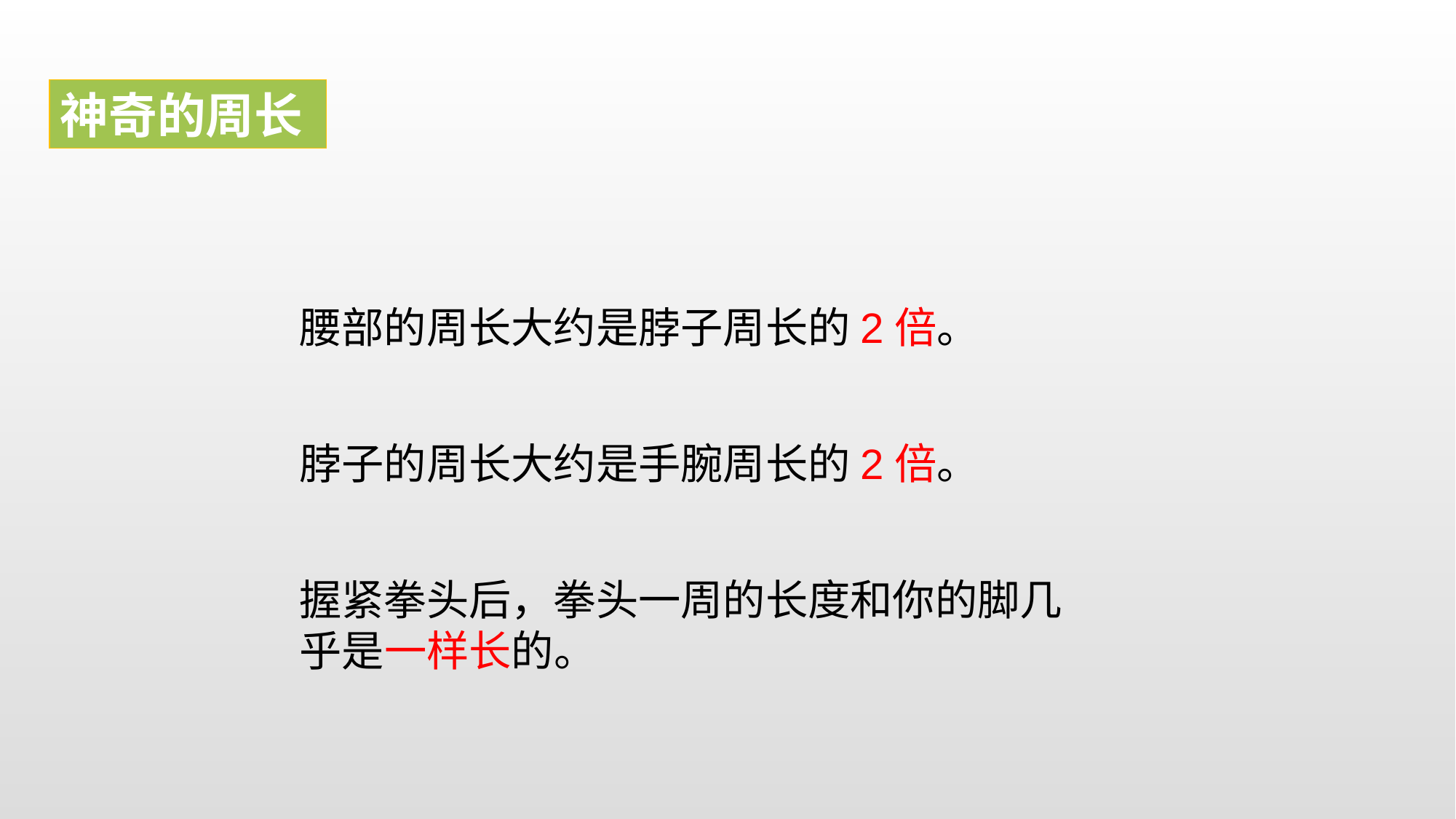

神奇的周长
腰部的周长大约是脖子周长的2倍。
脖子的周长大约是手腕周长的2倍。
握紧拳头后，拳头一周的长度和你的脚几乎是一样长的。